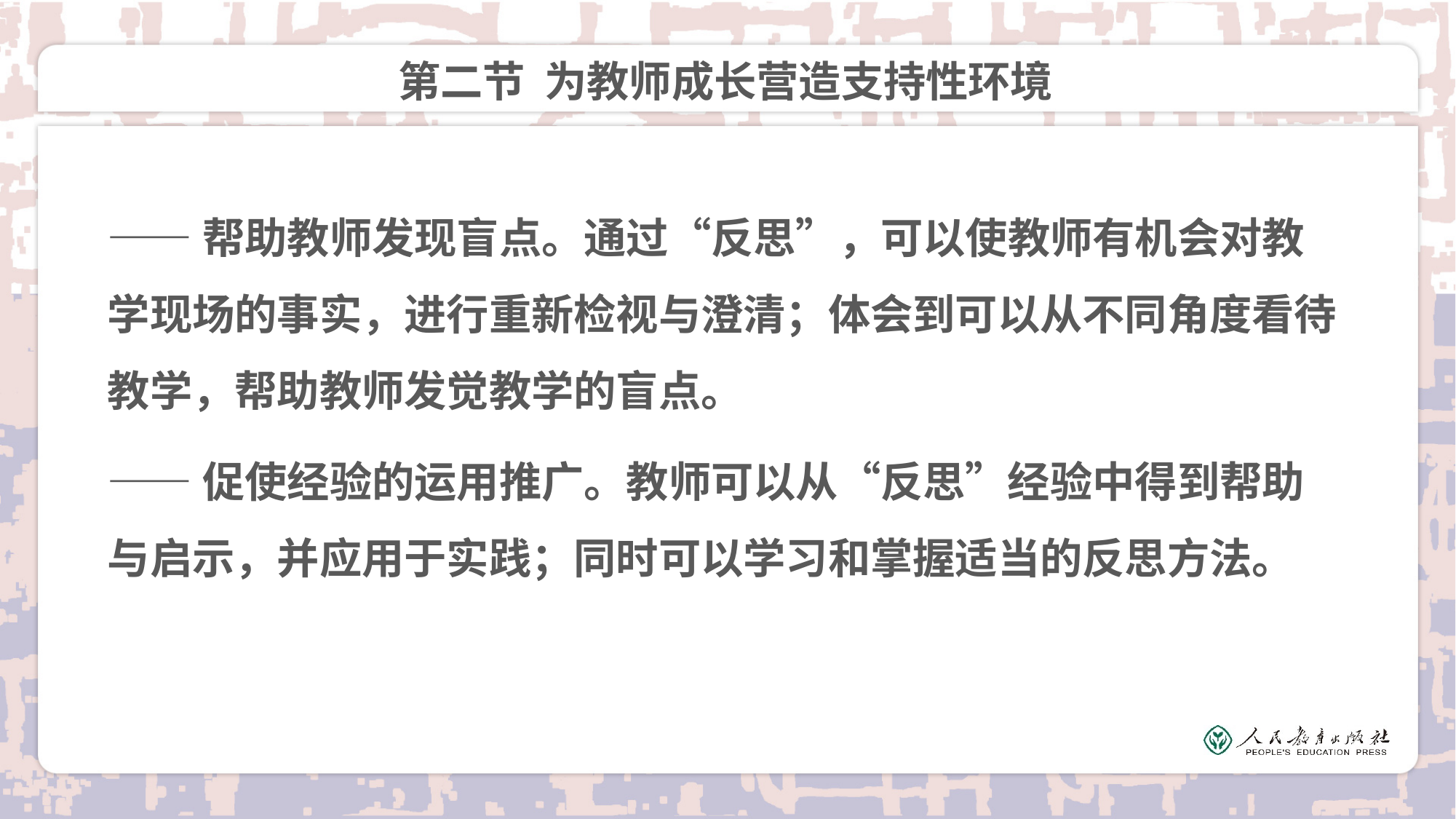

# 第二节  为教师成长营造支持性环境
——帮助教师发现盲点。通过“反思”，可以使教师有机会对教学现场的事实，进行重新检视与澄清；体会到可以从不同角度看待教学，帮助教师发觉教学的盲点。
——促使经验的运用推广。教师可以从“反思”经验中得到帮助与启示，并应用于实践；同时可以学习和掌握适当的反思方法。